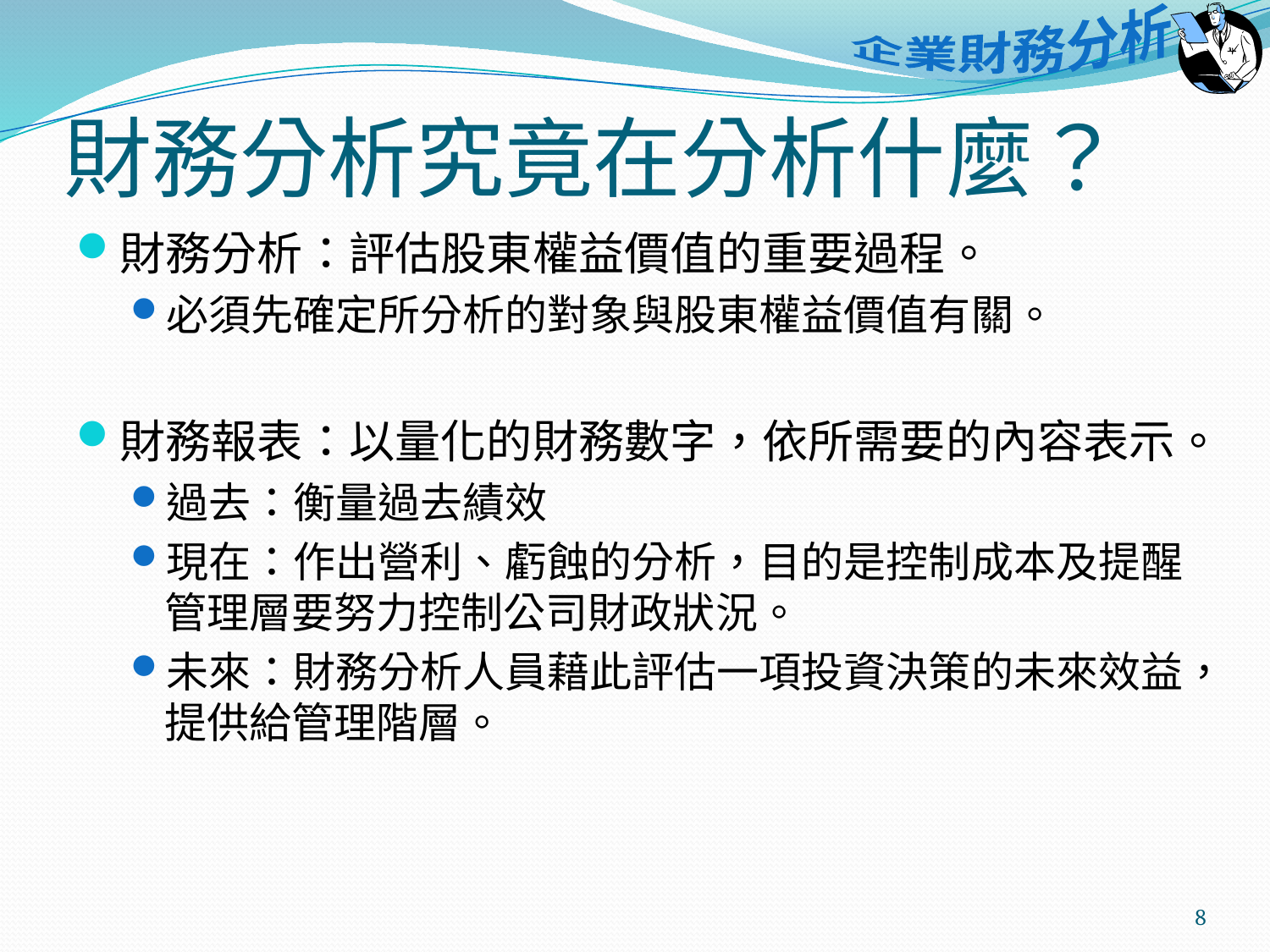

# 財務分析究竟在分析什麼？
財務分析：評估股東權益價值的重要過程。
必須先確定所分析的對象與股東權益價值有關。

財務報表：以量化的財務數字，依所需要的內容表示。
過去：衡量過去績效
現在：作出營利、虧蝕的分析，目的是控制成本及提醒管理層要努力控制公司財政狀況。
未來：財務分析人員藉此評估一項投資決策的未來效益，提供給管理階層。

8